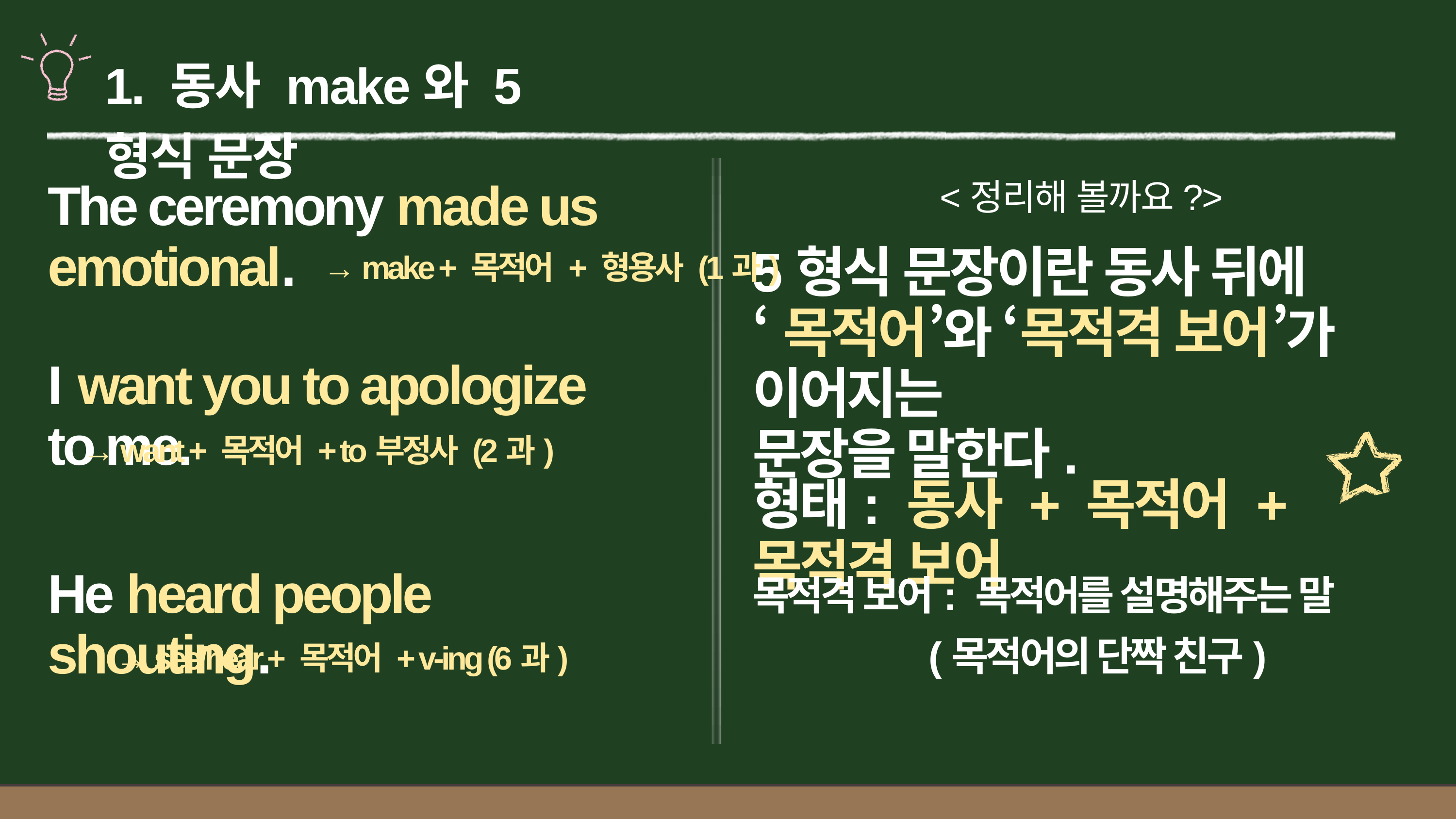

1. 동사 make와 5형식 문장

<정리해 볼까요?>
The ceremony made us emotional.
→ make + 목적어 + 형용사 (1과)
5형식 문장이란 동사 뒤에
‘목적어’와 ‘목적격 보어’가 이어지는
문장을 말한다.
I want you to apologize to me.
→ want + 목적어 + to부정사 (2과)

형태: 동사 + 목적어 + 목적격 보어
목적격 보어: 목적어를 설명해주는 말
                     (목적어의 단짝 친구)
He heard people shouting.
→ see/hear + 목적어 + v-ing (6과)